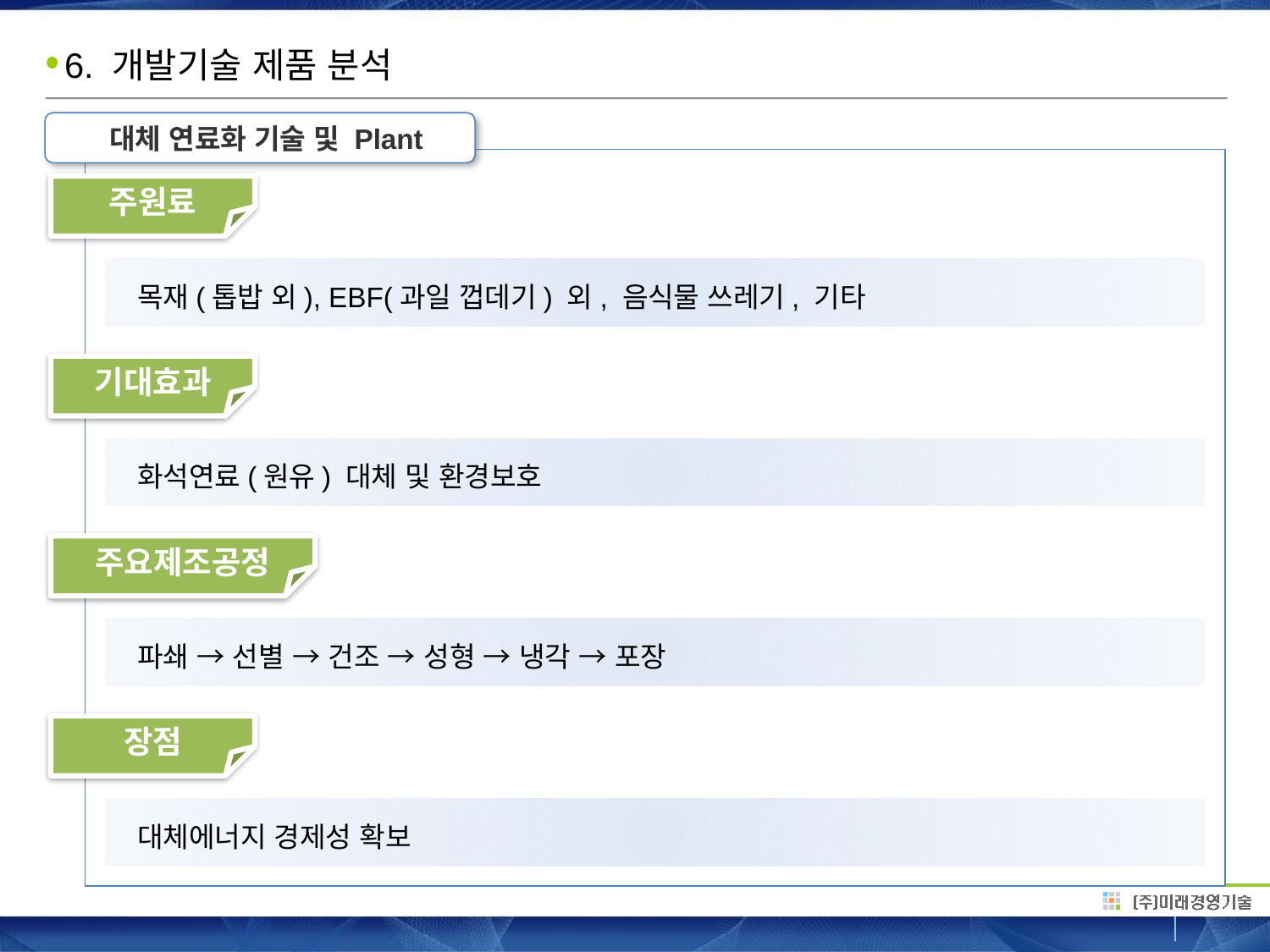

# 6. 개발기술 제품 분석
 대체 연료화 기술 및 Plant

주원료
목재(톱밥 외), EBF(과일 껍데기) 외, 음식물 쓰레기, 기타

기대효과
화석연료(원유) 대체 및 환경보호

주요제조공정
파쇄 → 선별 → 건조 → 성형 → 냉각 → 포장

장점
대체에너지 경제성 확보